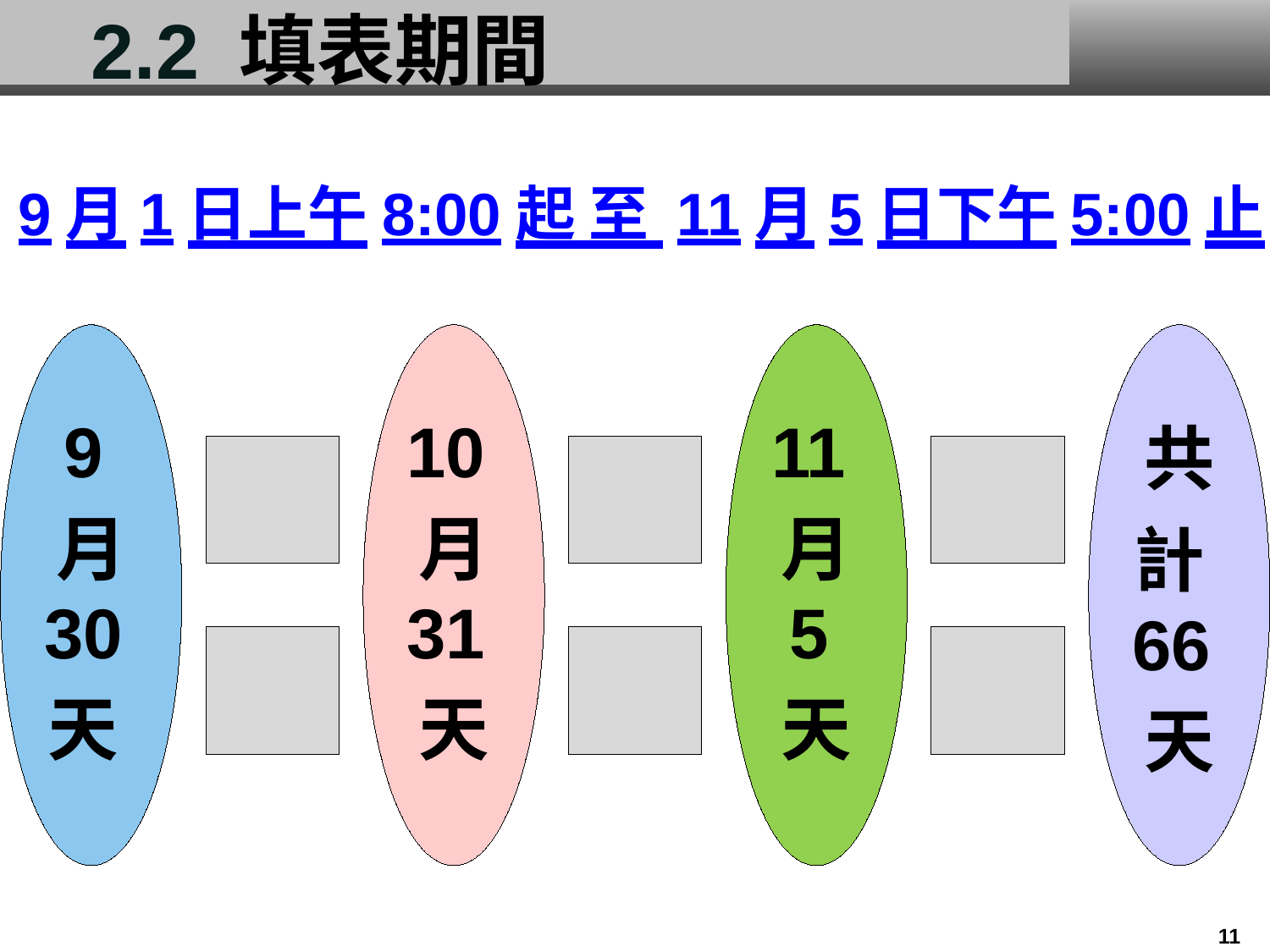

# 2.2 填表期間
 9月1日上午8:00起 至 11月5日下午5:00止
9月
30天
10月
31天
共計66天
11月
5天